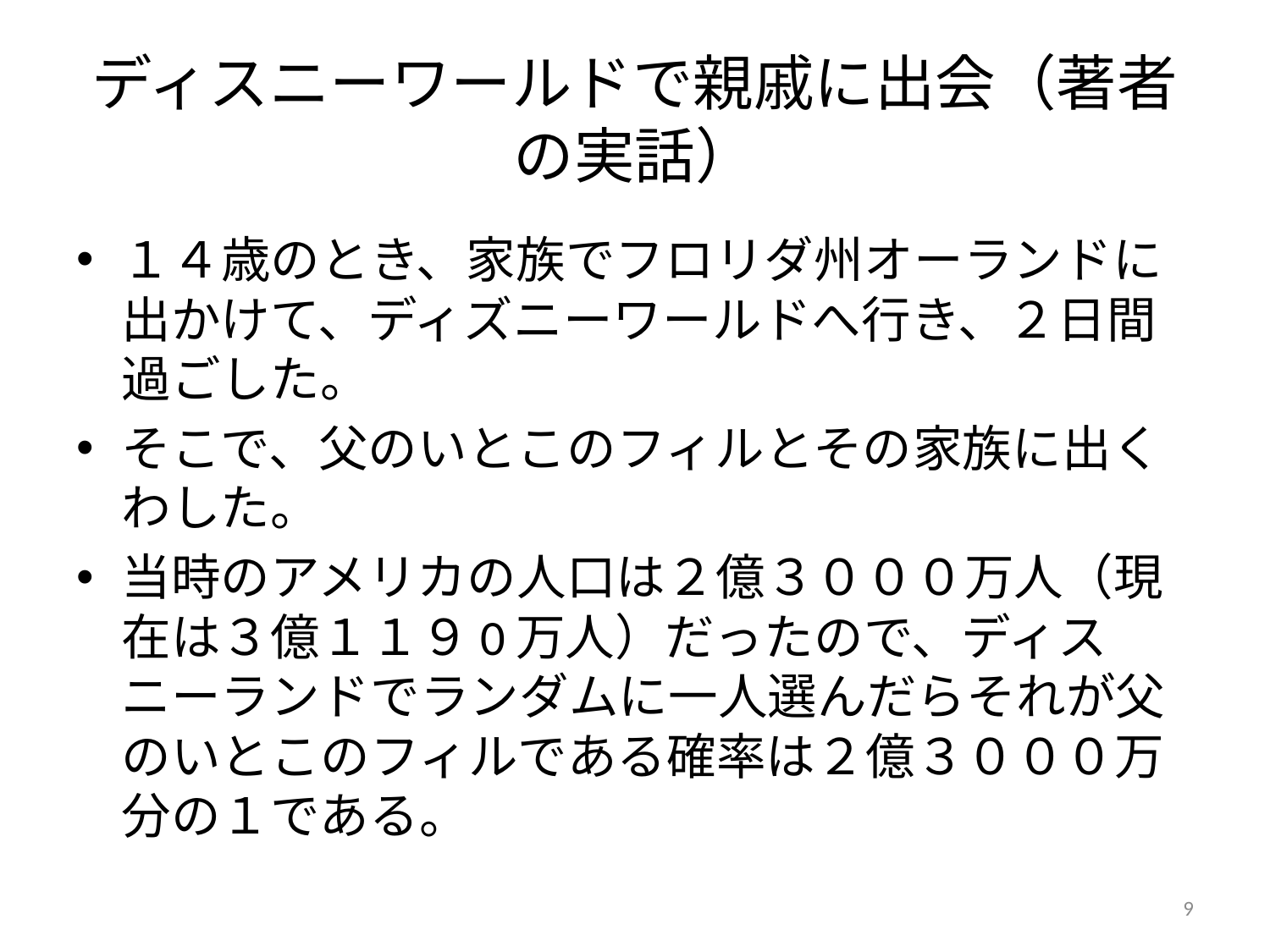

# ディスニーワールドで親戚に出会（著者の実話）
１４歳のとき、家族でフロリダ州オーランドに出かけて、ディズニーワールドへ行き、２日間過ごした。
そこで、父のいとこのフィルとその家族に出くわした。
当時のアメリカの人口は２億３０００万人（現在は３億１１９0万人）だったので、ディスニーランドでランダムに一人選んだらそれが父のいとこのフィルである確率は２億３０００万分の１である。
9